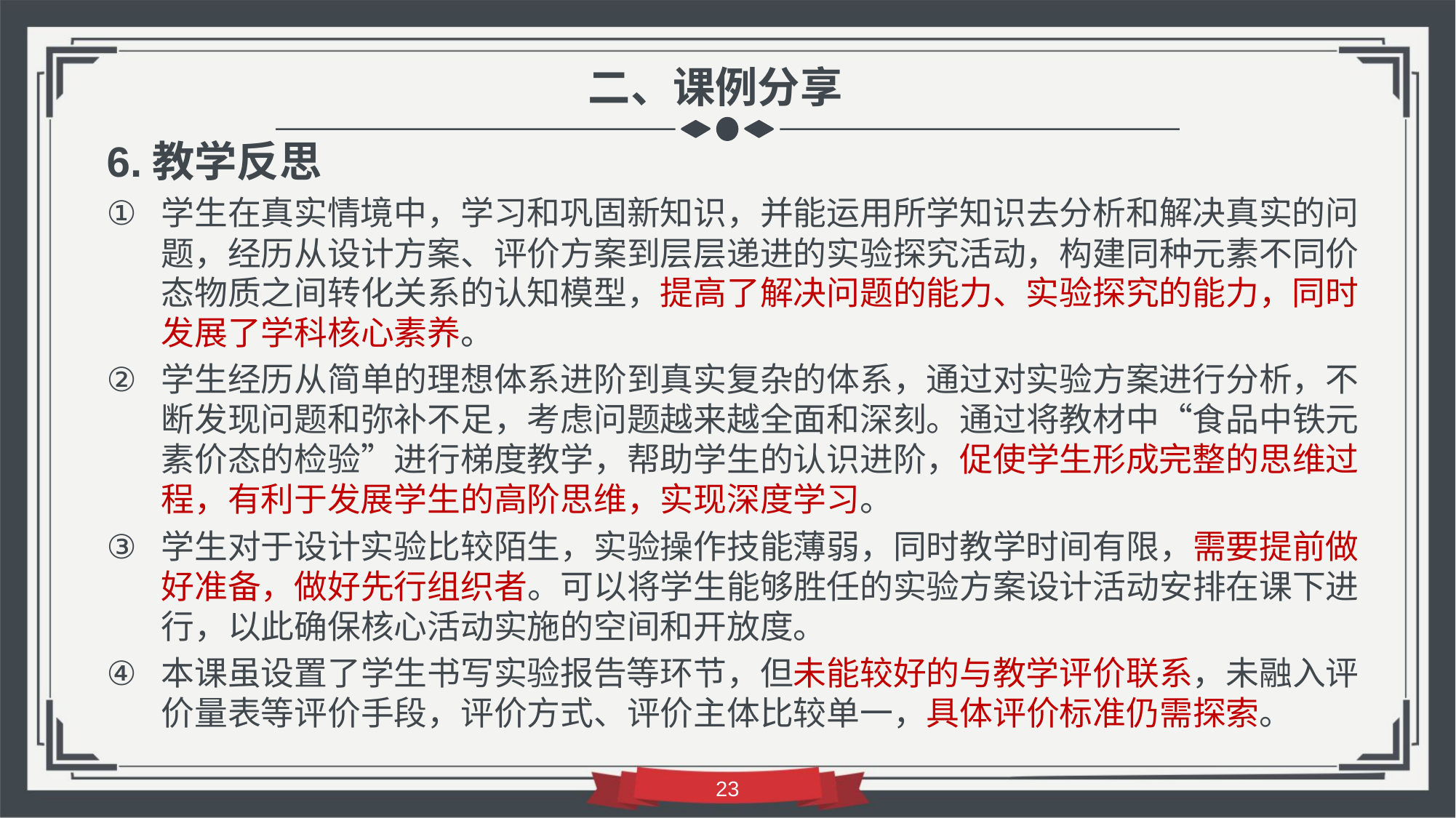

二、课例分享

6.教学反思
学生在真实情境中，学习和巩固新知识，并能运用所学知识去分析和解决真实的问题，经历从设计方案、评价方案到层层递进的实验探究活动，构建同种元素不同价态物质之间转化关系的认知模型，提高了解决问题的能力、实验探究的能力，同时发展了学科核心素养。
学生经历从简单的理想体系进阶到真实复杂的体系，通过对实验方案进行分析，不断发现问题和弥补不足，考虑问题越来越全面和深刻。通过将教材中“食品中铁元素价态的检验”进行梯度教学，帮助学生的认识进阶，促使学生形成完整的思维过程，有利于发展学生的高阶思维，实现深度学习。
学生对于设计实验比较陌生，实验操作技能薄弱，同时教学时间有限，需要提前做好准备，做好先行组织者。可以将学生能够胜任的实验方案设计活动安排在课下进行，以此确保核心活动实施的空间和开放度。
本课虽设置了学生书写实验报告等环节，但未能较好的与教学评价联系，未融入评价量表等评价手段，评价方式、评价主体比较单一，具体评价标准仍需探索。